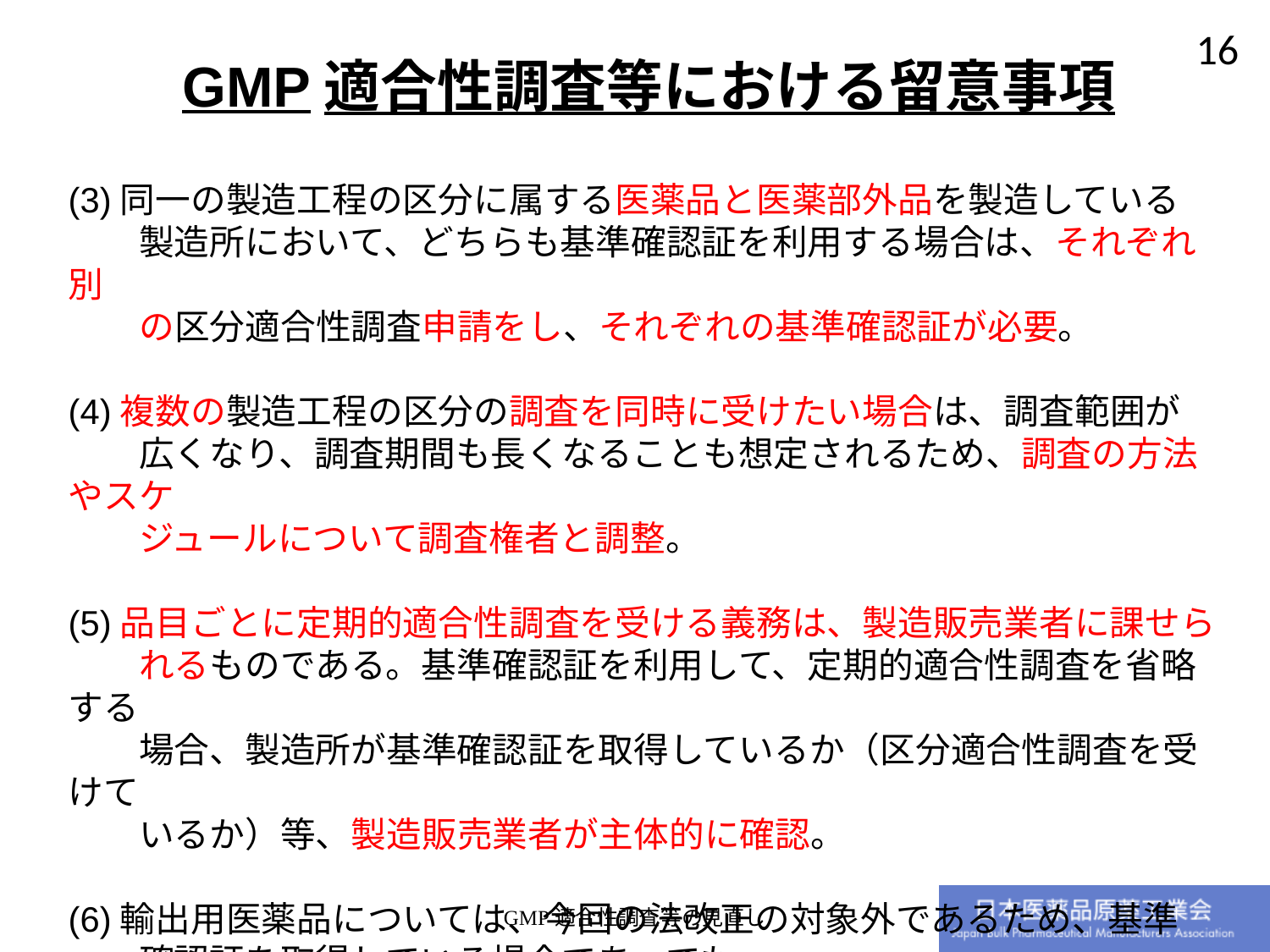

GMP適合性調査等における留意事項
(3)同一の製造工程の区分に属する医薬品と医薬部外品を製造している
　　製造所において、どちらも基準確認証を利用する場合は、それぞれ別
　　の区分適合性調査申請をし、それぞれの基準確認証が必要。

(4)複数の製造工程の区分の調査を同時に受けたい場合は、調査範囲が
　　広くなり、調査期間も長くなることも想定されるため、調査の方法やスケ
　　ジュールについて調査権者と調整。

(5)品目ごとに定期的適合性調査を受ける義務は、製造販売業者に課せら
　　れるものである。基準確認証を利用して、定期的適合性調査を省略する
　　場合、製造所が基準確認証を取得しているか（区分適合性調査を受けて
　　いるか）等、製造販売業者が主体的に確認。

(6)輸出用医薬品については、今回の法改正の対象外であるため、基準
　　確認証を取得している場合であっても、
　　輸出用医薬品に係る定期的適合性調査の省略は不可。
GMP適合性調査等の見直し